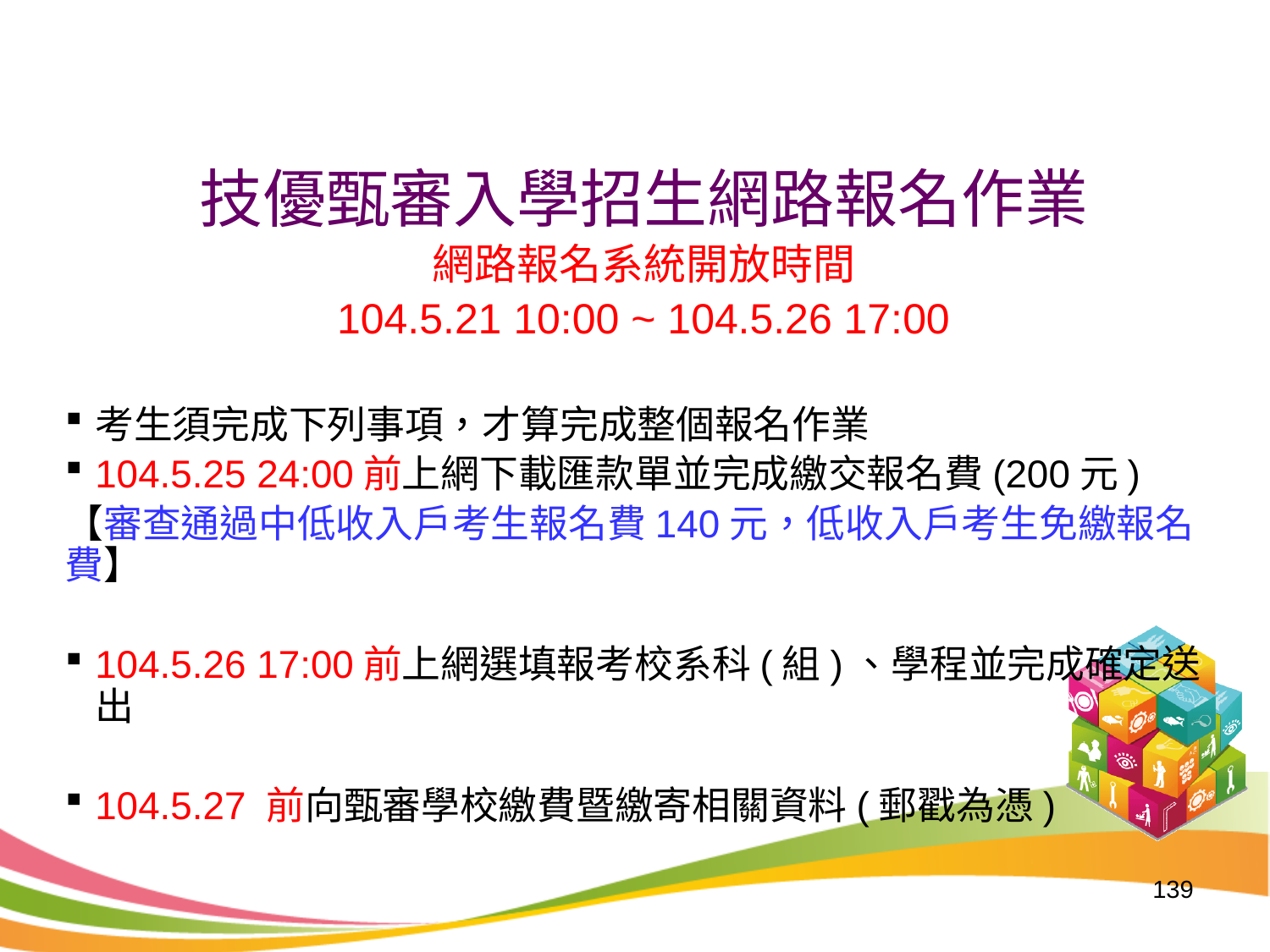

技優甄審入學招生網路報名作業
網路報名系統開放時間
104.5.21 10:00 ~ 104.5.26 17:00

考生須完成下列事項，才算完成整個報名作業
104.5.25 24:00前上網下載匯款單並完成繳交報名費(200元)
【審查通過中低收入戶考生報名費140元，低收入戶考生免繳報名費】

104.5.26 17:00前上網選填報考校系科(組)、學程並完成確定送出

104.5.27 前向甄審學校繳費暨繳寄相關資料(郵戳為憑)

139